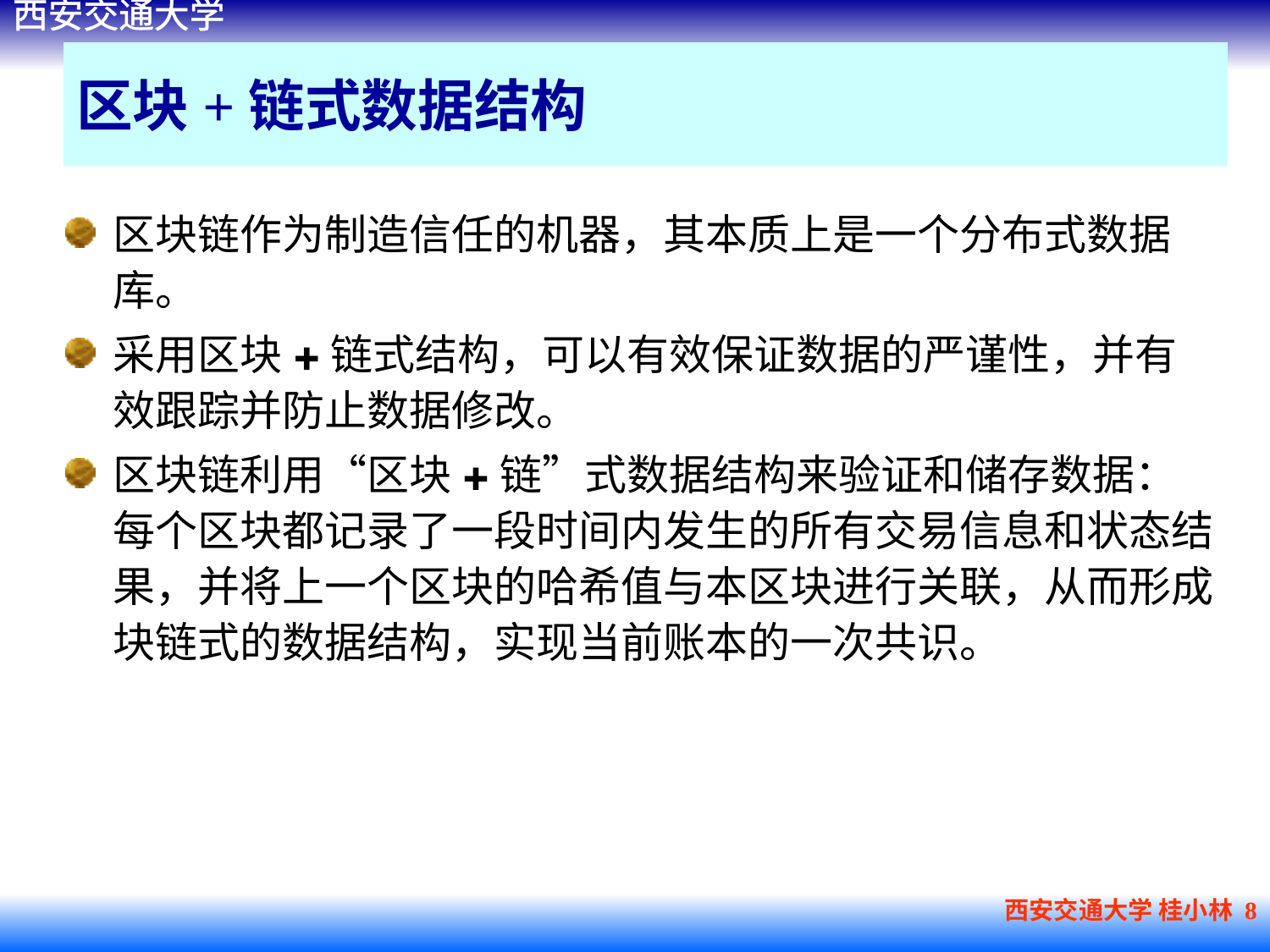

# 区块+链式数据结构
区块链作为制造信任的机器，其本质上是一个分布式数据库。
采用区块+链式结构，可以有效保证数据的严谨性，并有效跟踪并防止数据修改。
区块链利用“区块+链”式数据结构来验证和储存数据：每个区块都记录了一段时间内发生的所有交易信息和状态结果，并将上一个区块的哈希值与本区块进行关联，从而形成块链式的数据结构，实现当前账本的一次共识。
西安交通大学 桂小林 8